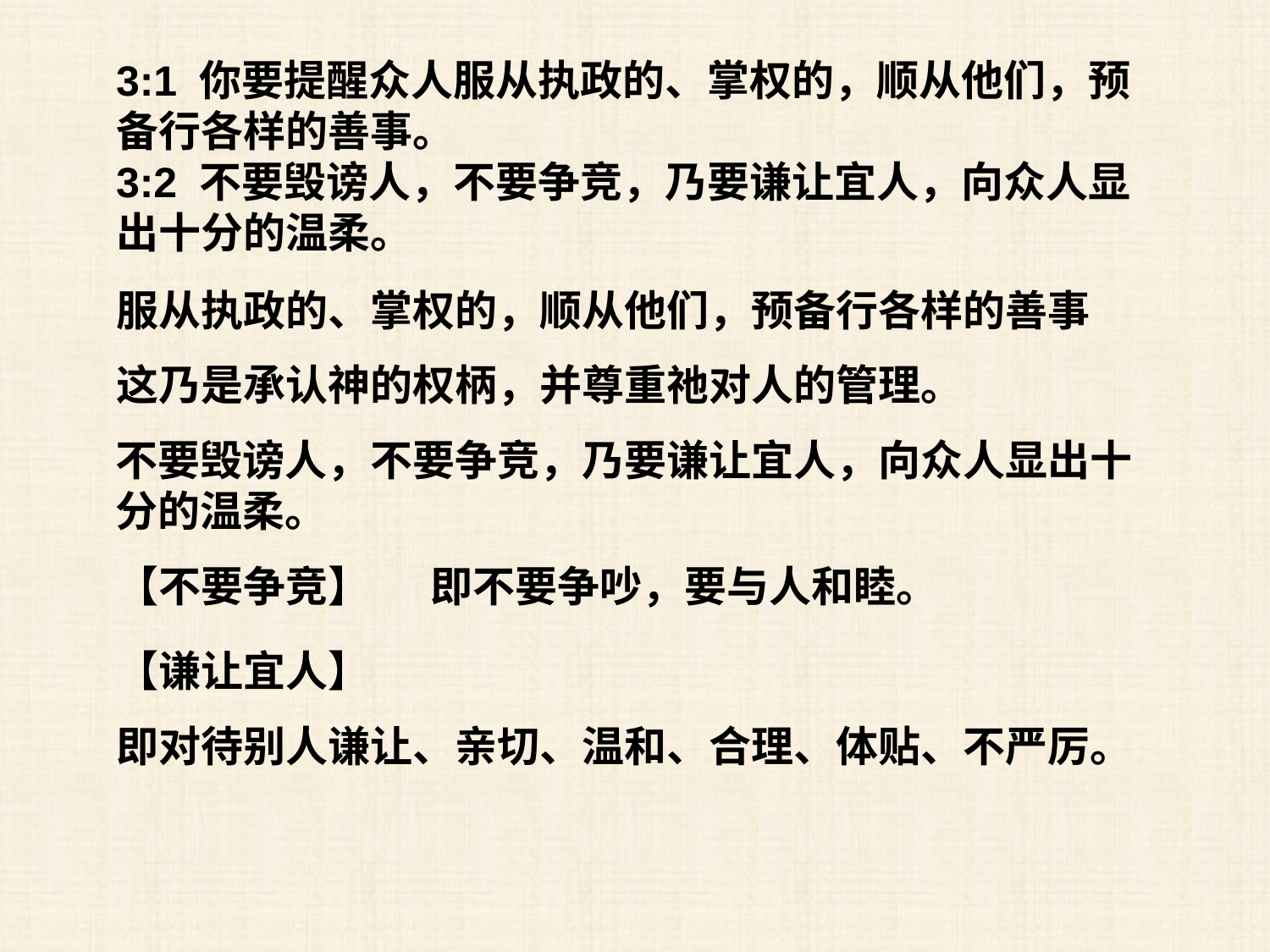

3:1 你要提醒众人服从执政的、掌权的，顺从他们，预备行各样的善事。
3:2 不要毁谤人，不要争竞，乃要谦让宜人，向众人显出十分的温柔。
服从执政的、掌权的，顺从他们，预备行各样的善事
这乃是承认神的权柄，并尊重祂对人的管理。
不要毁谤人，不要争竞，乃要谦让宜人，向众人显出十分的温柔。
【不要争竞】
即不要争吵，要与人和睦。
【谦让宜人】
即对待别人谦让、亲切、温和、合理、体贴、不严厉。